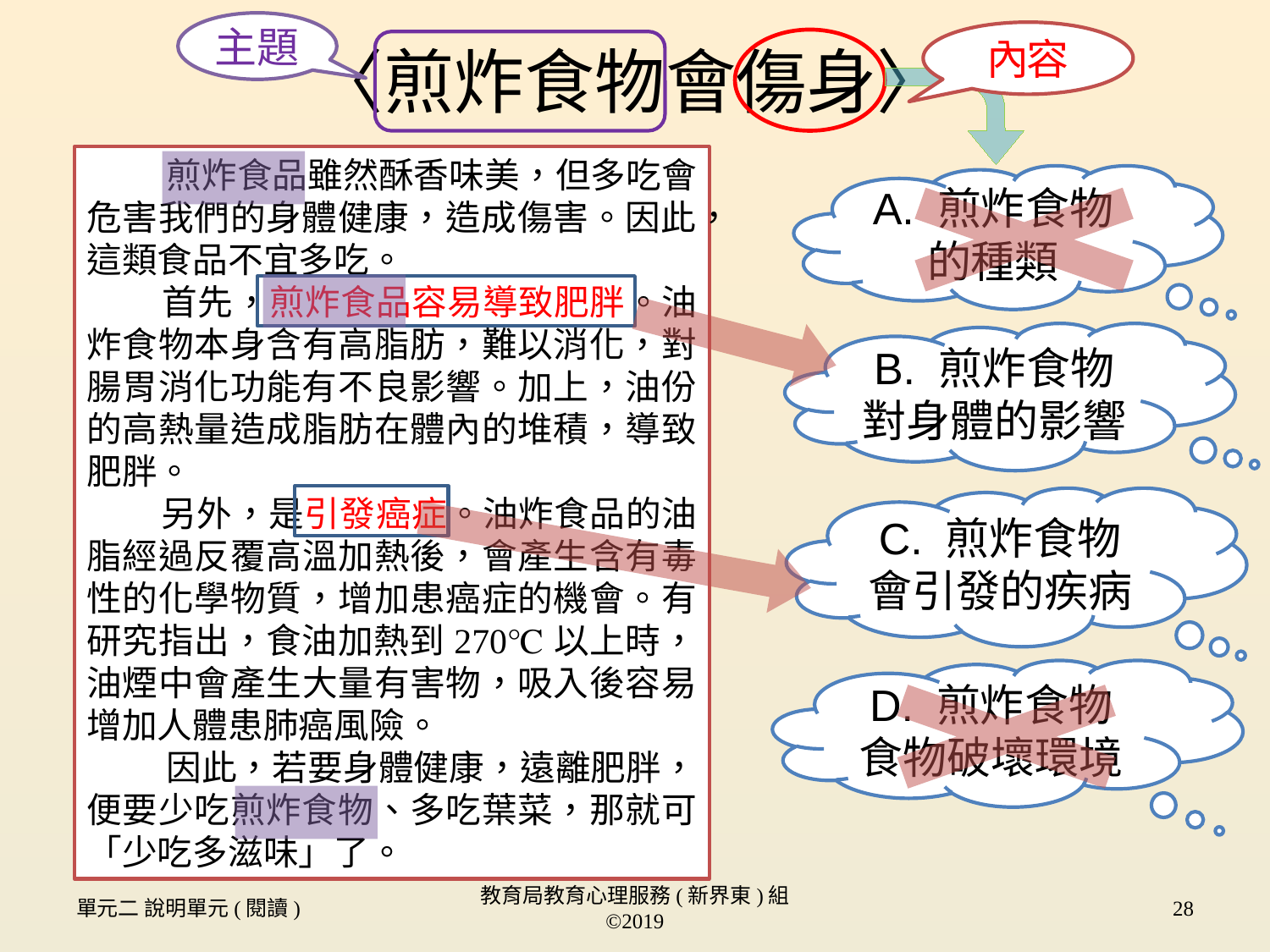

主題
內容

〈煎炸食物會傷身〉

         煎炸食品雖然酥香味美，但多吃會危害我們的身體健康，造成傷害。因此，這類食品不宜多吃。
        首先，煎炸食品容易導致肥胖。油炸食物本身含有高脂肪，難以消化，對腸胃消化功能有不良影響。加上，油份的高熱量造成脂肪在體內的堆積，導致肥胖。
        另外，是引發癌症。油炸食品的油脂經過反覆高溫加熱後，會產生含有毒性的化學物質，增加患癌症的機會。有研究指出，食油加熱到270℃以上時，油煙中會產生大量有害物，吸入後容易增加人體患肺癌風險。
         因此，若要身體健康，遠離肥胖，便要少吃煎炸食物、多吃葉菜，那就可「少吃多滋味」了。

A. 煎炸食物的種類

B. 煎炸食物對身體的影響

C. 煎炸食物會引發的疾病

D. 煎炸食物食物破壞環境

單元二 說明單元(閱讀)
教育局教育心理服務(新界東)組 ©2019
28